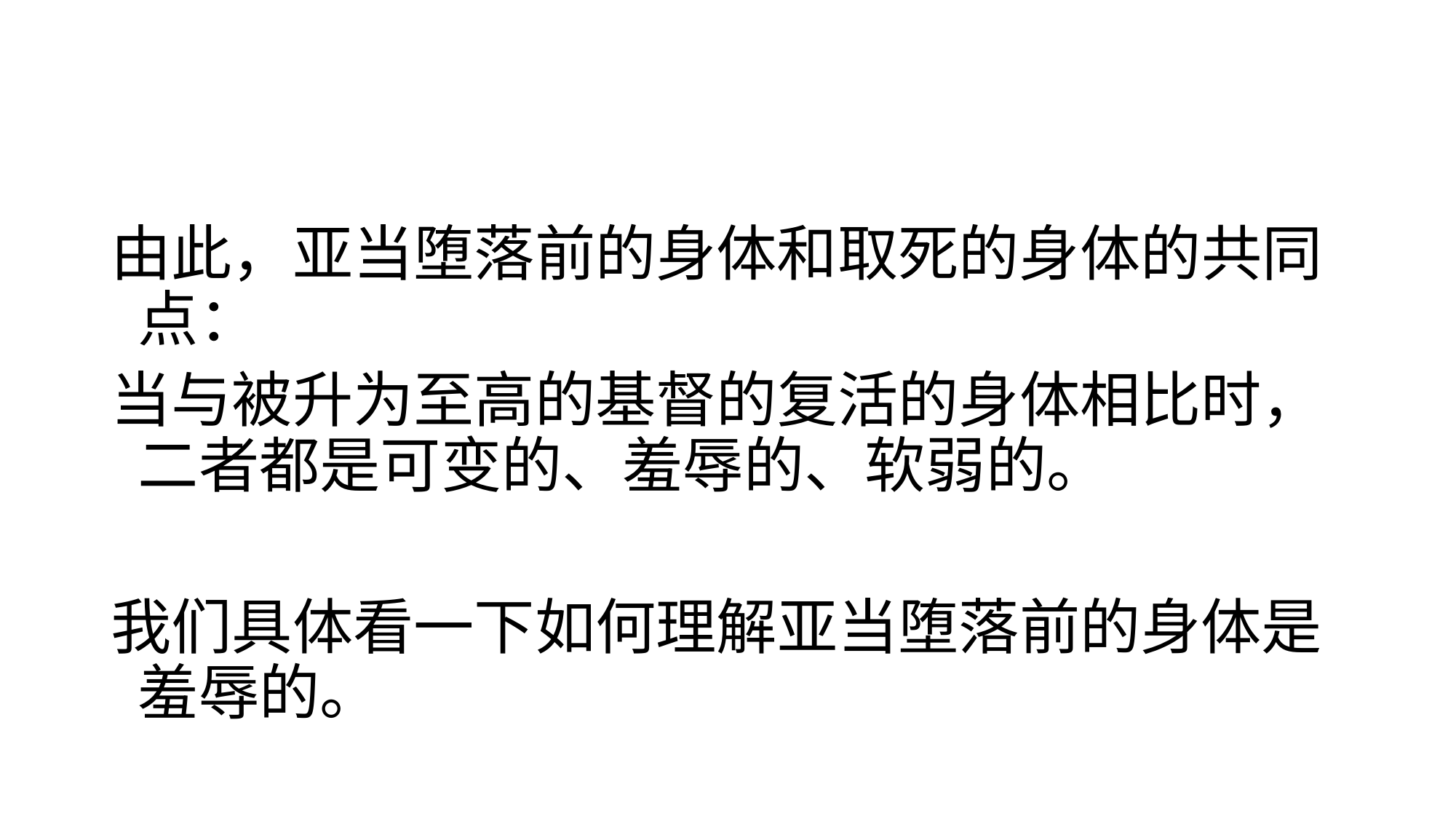

#
由此，亚当堕落前的身体和取死的身体的共同点：
当与被升为至高的基督的复活的身体相比时，二者都是可变的、羞辱的、软弱的。

我们具体看一下如何理解亚当堕落前的身体是羞辱的。